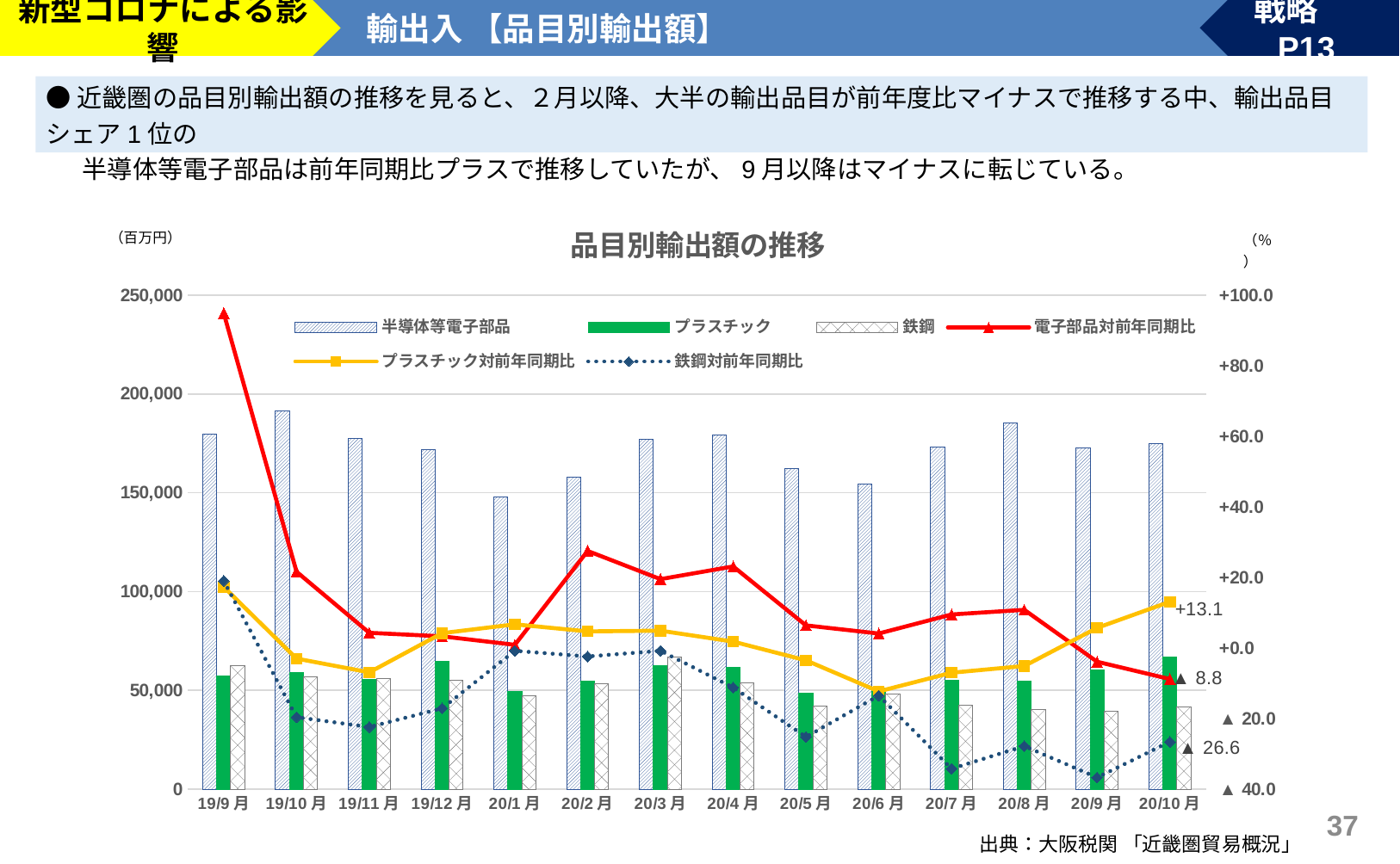

新型コロナによる影響
輸出入 【品目別輸出額】
戦略　P13
●近畿圏の品目別輸出額の推移を見ると、２月以降、大半の輸出品目が前年度比マイナスで推移する中、輸出品目シェア1位の
 　半導体等電子部品は前年同期比プラスで推移していたが、9月以降はマイナスに転じている。

### Chart: 品目別輸出額の推移

| Category | 半導体等電子部品 | プラスチック | 鉄鋼 | 電子部品対前年同期比 | プラスチック対前年同期比 | 鉄鋼対前年同期比 |
|---|---|---|---|---|---|---|
| 19/9月 | 179850.0 | 57453.0 | 62359.0 | 94.9 | 17.3 | 19.0 |
| 19/10月 | 191505.0 | 59116.0 | 56919.0 | 21.6 | -3.0 | -19.6 |
| 19/11月 | 177409.0 | 55356.0 | 55807.0 | 4.3 | -6.9 | -22.4 |
| 19/12月 | 171878.0 | 64644.0 | 55243.0 | 3.3 | 4.2 | -17.1 |
| 20/1月 | 147700.0 | 49556.0 | 47307.0 | 0.9 | 6.7 | -0.8 |
| 20/2月 | 157708.0 | 54743.0 | 53385.0 | 27.5 | 4.7 | -2.4 |
| 20/3月 | 176904.0 | 62465.0 | 67054.0 | 19.5 | 4.9 | -0.8 |
| 20/4月 | 179324.0 | 61410.0 | 53797.0 | 23.1 | 1.8 | -11.2 |
| 20/5月 | 162303.0 | 48692.0 | 42048.0 | 6.4 | -3.5 | -25.2 |
| 20/6月 | 154185.0 | 51099.0 | 48318.0 | 4.1 | -12.3 | -13.5 |
| 20/7月 | 172904.0 | 55199.0 | 42377.0 | 9.5 | -7.0 | -34.2 |
| 20/8月 | 185086.0 | 54516.0 | 40316.0 | 10.8 | -5.1 | -27.8 |
| 20/9月 | 172853.0 | 60502.0 | 39451.0 | -3.9 | 5.7 | -36.7 |
| 20/10月 | 174720.0 | 66861.0 | 41798.0 | -8.8 | 13.1 | -26.6 |
（百万円）
37
出典：大阪税関 「近畿圏貿易概況」